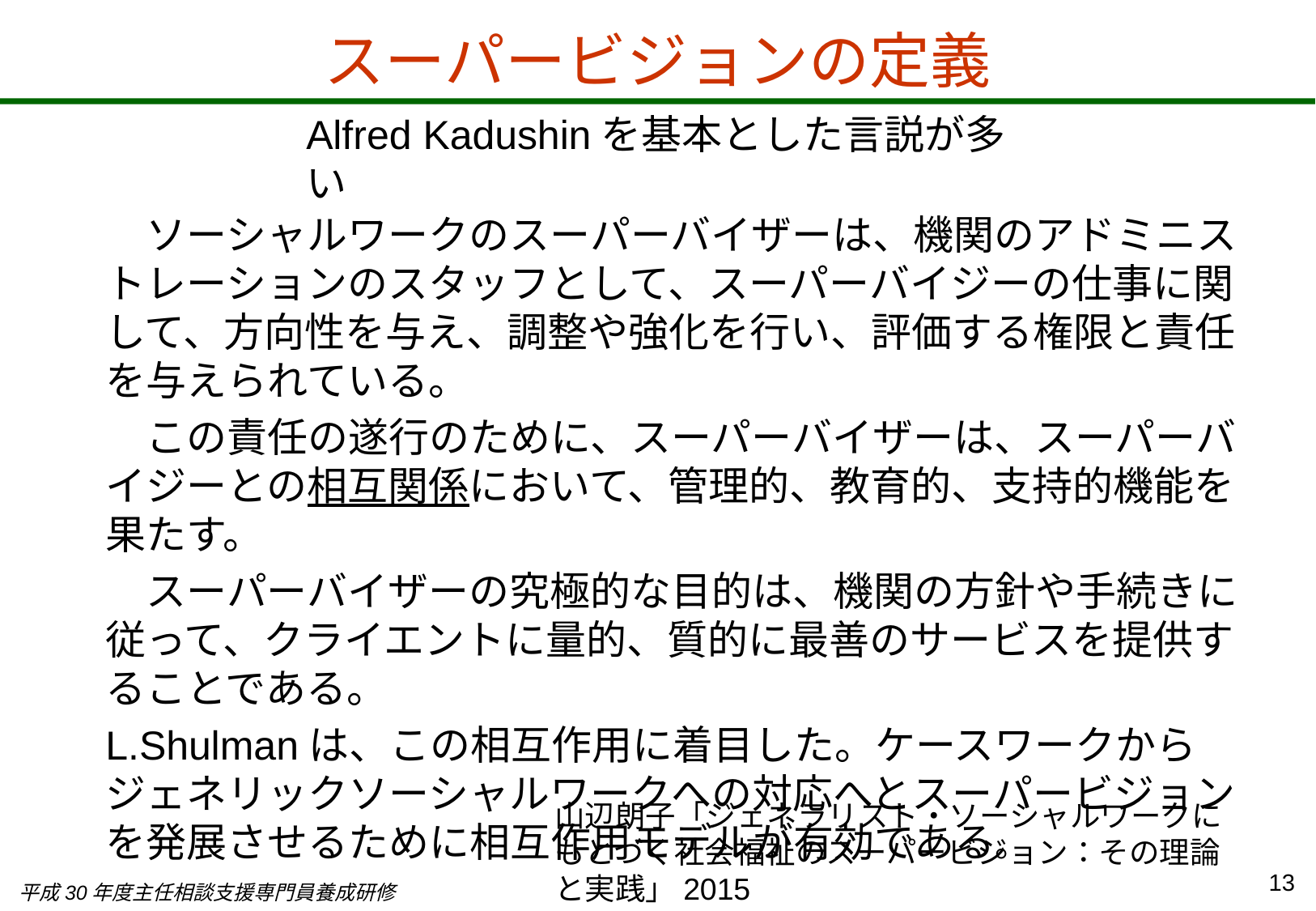

スーパービジョンの定義

Alfred Kadushinを基本とした言説が多い
　ソーシャルワークのスーパーバイザーは、機関のアドミニストレーションのスタッフとして、スーパーバイジーの仕事に関して、方向性を与え、調整や強化を行い、評価する権限と責任を与えられている。
　この責任の遂行のために、スーパーバイザーは、スーパーバイジーとの相互関係において、管理的、教育的、支持的機能を果たす。
　スーパーバイザーの究極的な目的は、機関の方針や手続きに従って、クライエントに量的、質的に最善のサービスを提供することである。
L.Shulmanは、この相互作用に着目した。ケースワークからジェネリックソーシャルワークへの対応へとスーパービジョンを発展させるために相互作用モデルが有効である。
山辺朗子「ジェネラリスト・ソーシャルワークにもとづく社会福祉のスーパービジョン：その理論と実践」2015
13
平成30年度主任相談支援専門員養成研修